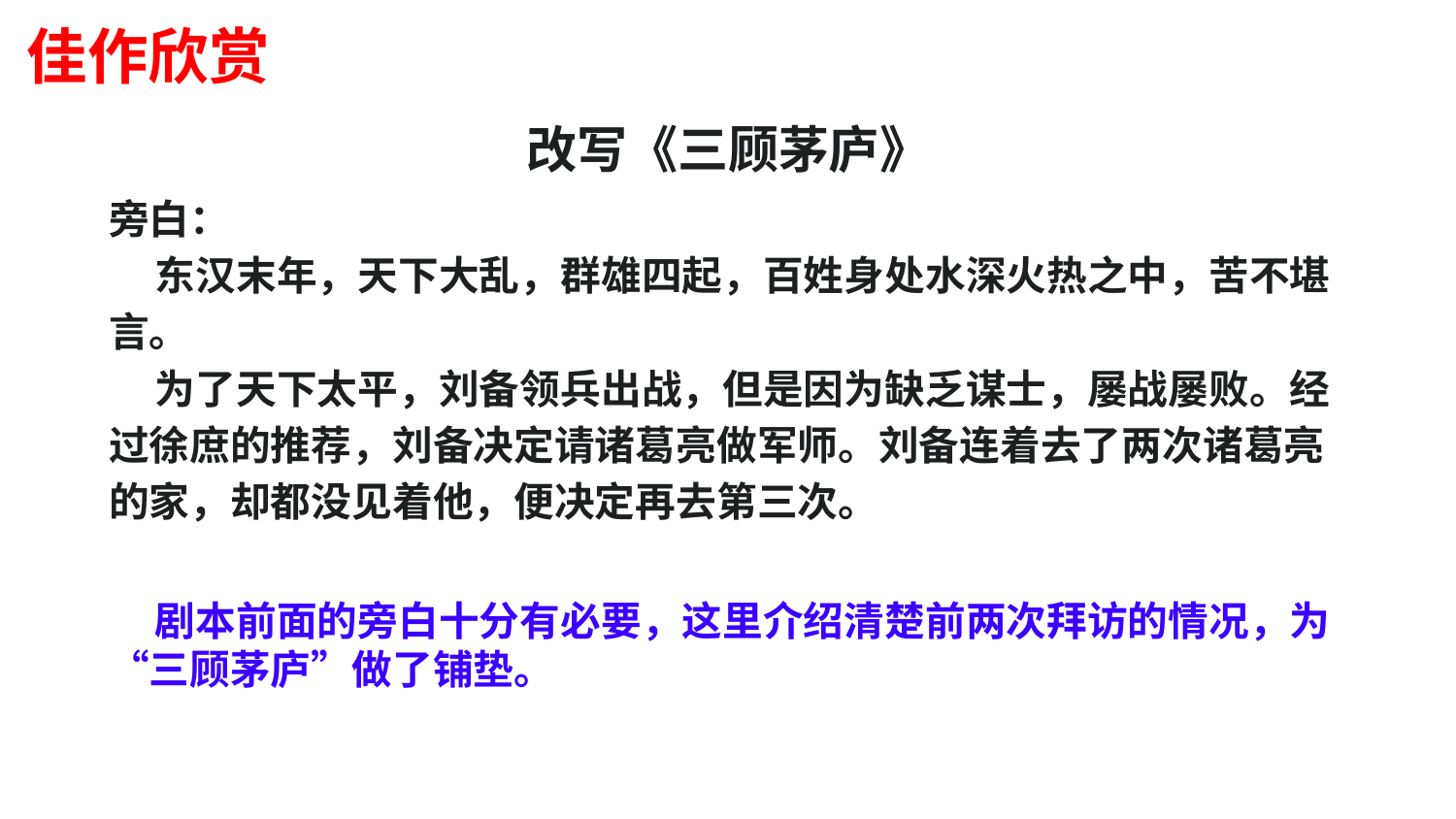

佳作欣赏
改写《三顾茅庐》
旁白：
    东汉末年，天下大乱，群雄四起，百姓身处水深火热之中，苦不堪言。
    为了天下太平，刘备领兵出战，但是因为缺乏谋士，屡战屡败。经过徐庶的推荐，刘备决定请诸葛亮做军师。刘备连着去了两次诸葛亮的家，却都没见着他，便决定再去第三次。
    剧本前面的旁白十分有必要，这里介绍清楚前两次拜访的情况，为“三顾茅庐”做了铺垫。